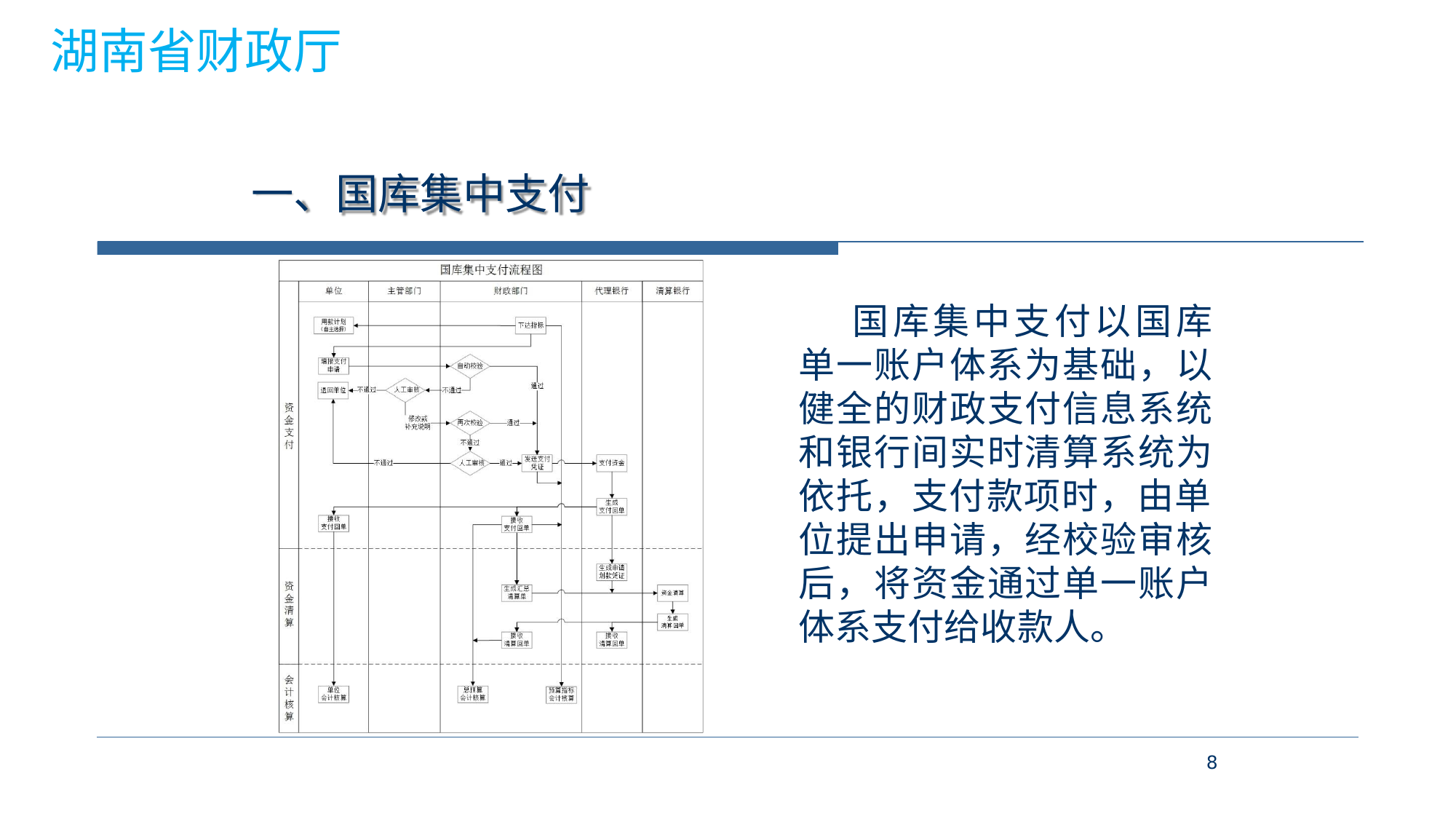

湖南省财政厅

# 一、国库集中支付

国库集中支付以国库 单一账户体系为基础，以 健全的财政支付信息系统 和银行间实时清算系统为 依托，支付款项时，由单 位提出申请，经校验审核 后，将资金通过单一账户 体系支付给收款人。

8